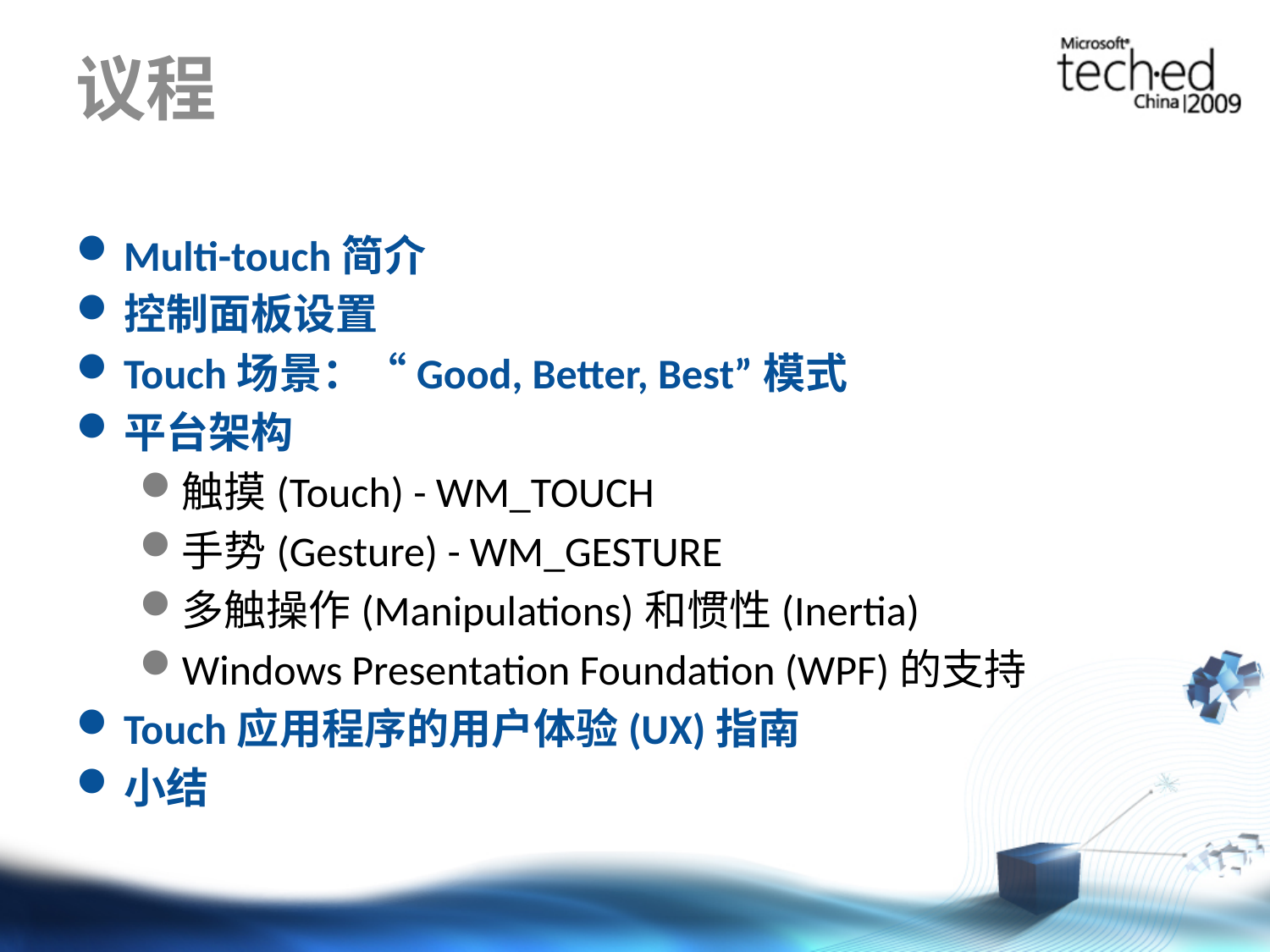

# 议程
Multi-touch简介
控制面板设置
Touch场景：“Good, Better, Best”模式
平台架构
触摸(Touch) - WM_TOUCH
手势(Gesture) - WM_GESTURE
多触操作(Manipulations)和惯性(Inertia)
Windows Presentation Foundation (WPF)的支持
Touch应用程序的用户体验(UX)指南
小结